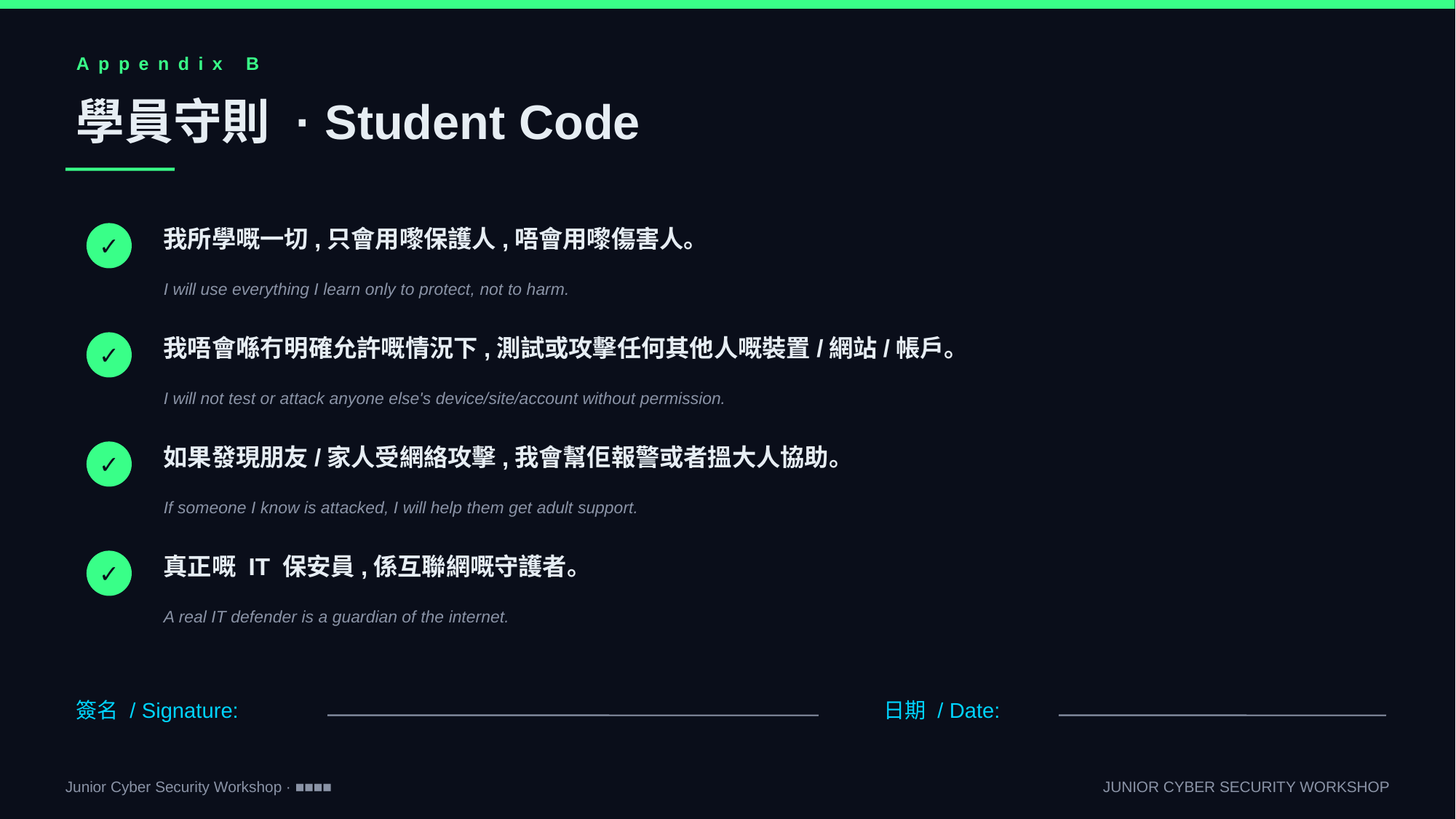

Appendix B
學員守則 · Student Code

我所學嘅一切,只會用嚟保護人,唔會用嚟傷害人。

✓
I will use everything I learn only to protect, not to harm.
我唔會喺冇明確允許嘅情況下,測試或攻擊任何其他人嘅裝置/網站/帳戶。

✓
I will not test or attack anyone else's device/site/account without permission.
如果發現朋友/家人受網絡攻擊,我會幫佢報警或者搵大人協助。

✓
If someone I know is attacked, I will help them get adult support.
真正嘅 IT 保安員,係互聯網嘅守護者。

✓
A real IT defender is a guardian of the internet.
簽名 / Signature:
日期 / Date: